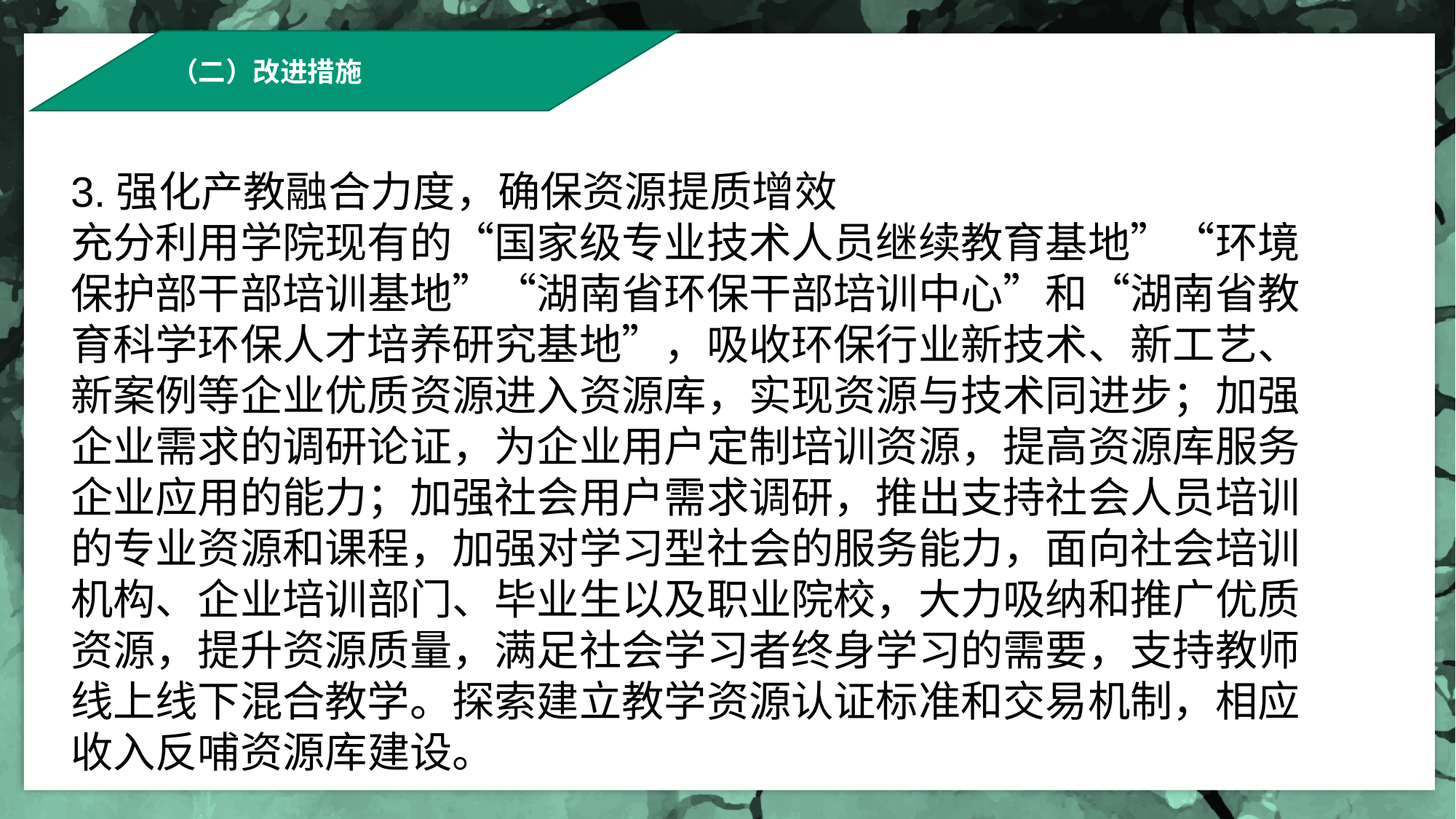

（二）改进措施
3.强化产教融合力度，确保资源提质增效
充分利用学院现有的“国家级专业技术人员继续教育基地”“环境保护部干部培训基地”“湖南省环保干部培训中心”和“湖南省教育科学环保人才培养研究基地”，吸收环保行业新技术、新工艺、新案例等企业优质资源进入资源库，实现资源与技术同进步；加强企业需求的调研论证，为企业用户定制培训资源，提高资源库服务企业应用的能力；加强社会用户需求调研，推出支持社会人员培训的专业资源和课程，加强对学习型社会的服务能力，面向社会培训机构、企业培训部门、毕业生以及职业院校，大力吸纳和推广优质资源，提升资源质量，满足社会学习者终身学习的需要，支持教师线上线下混合教学。探索建立教学资源认证标准和交易机制，相应收入反哺资源库建设。